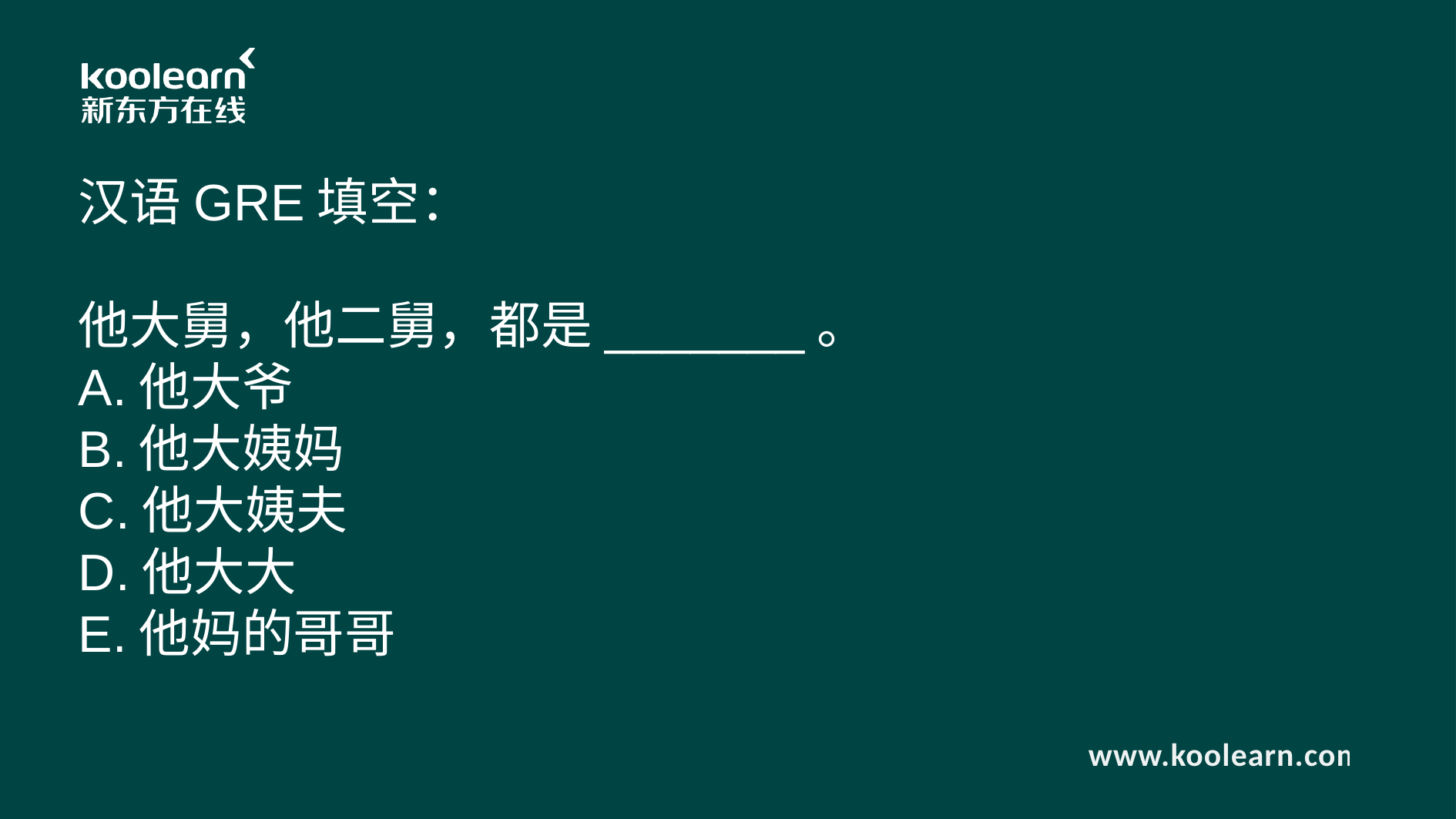

汉语GRE填空：

他大舅，他二舅，都是_______。
A.他大爷
B.他大姨妈
C.他大姨夫
D.他大大
E.他妈的哥哥